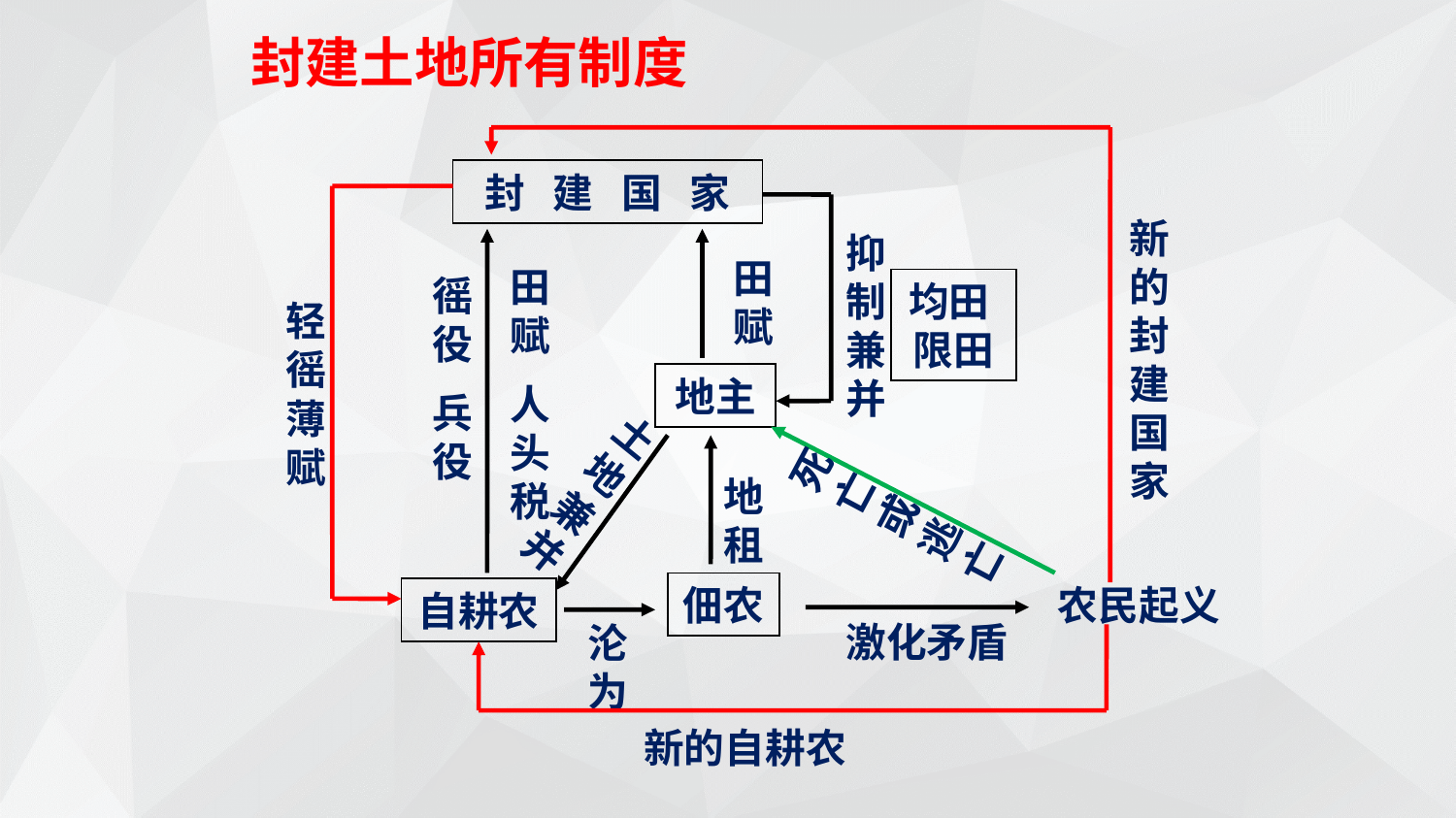

封建土地所有制度

封   建   国   家

新的封建国家
抑制兼并

田赋
田赋
人头税

徭役
兵役

均田  限田
轻徭薄赋
地主
土地兼并

死亡或逃亡

地租
农民起义
佃农
自耕农

激化矛盾
沦为

新的自耕农